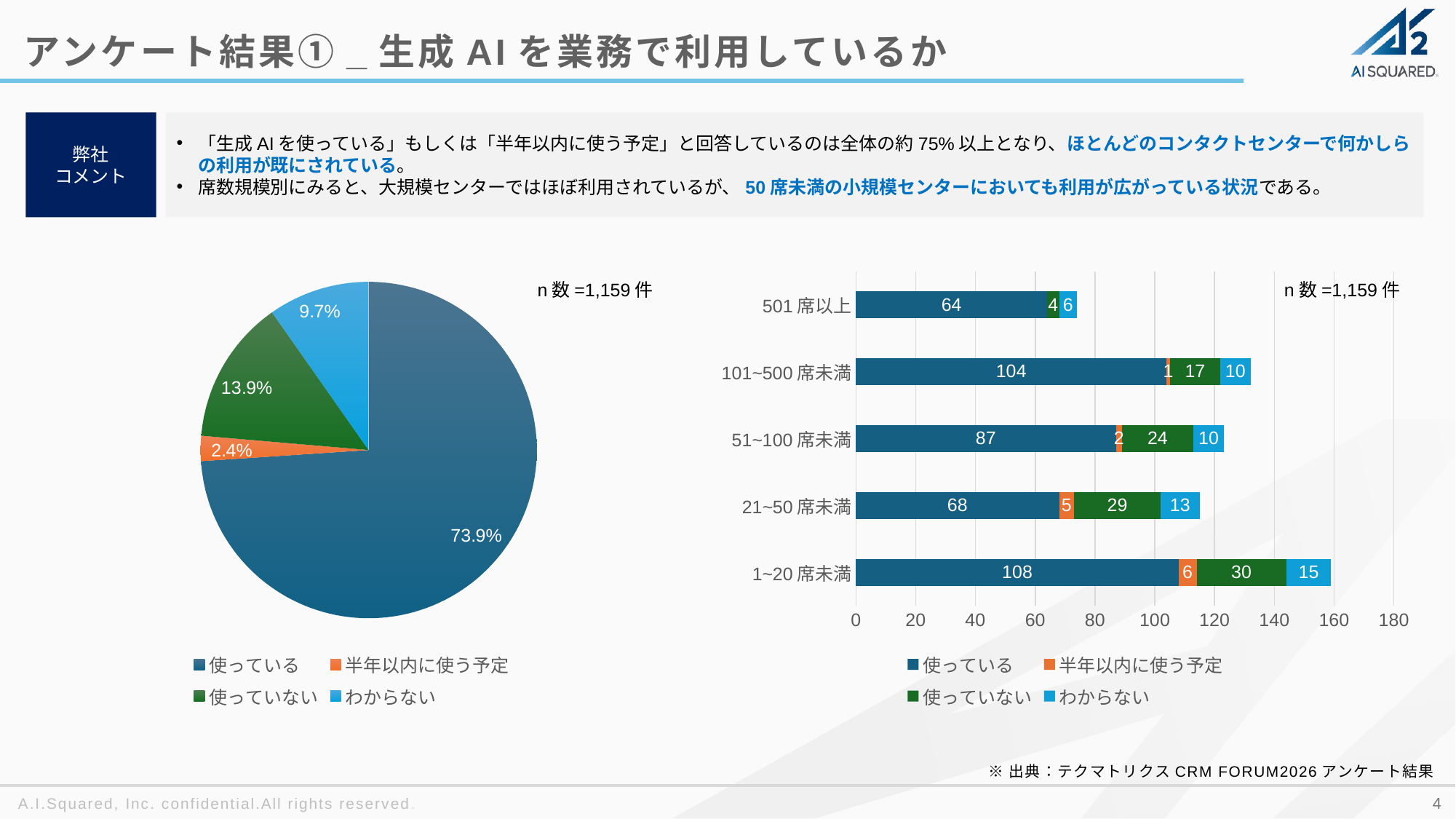

アンケート結果①_生成AIを業務で利用しているか
弊社
コメント
「生成AIを使っている」もしくは「半年以内に使う予定」と回答しているのは全体の約75%以上となり、ほとんどのコンタクトセンターで何かしらの利用が既にされている。
席数規模別にみると、大規模センターではほぼ利用されているが、50席未満の小規模センターにおいても利用が広がっている状況である。

### Chart

| Category | 総計 |
|---|---|
| 使っている | 0.7394305435720449 |
| 半年以内に使う予定 | 0.024158757549611734 |
| 使っていない | 0.13891285591026747 |
| わからない | 0.09749784296807593 |

### Chart

| Category | 使っている | 半年以内に使う予定 | 使っていない | わからない |
|---|---|---|---|---|
| 1~20席未満 | 108.0 | 6.0 | 30.0 | 15.0 |
| 21~50席未満 | 68.0 | 5.0 | 29.0 | 13.0 |
| 51~100席未満 | 87.0 | 2.0 | 24.0 | 10.0 |
| 101~500席未満 | 104.0 | 1.0 | 17.0 | 10.0 |
| 501席以上 | 64.0 | None | 4.0 | 6.0 |
n数=1,159件
n数=1,159件
※出典：テクマトリクスCRM FORUM2026アンケート結果